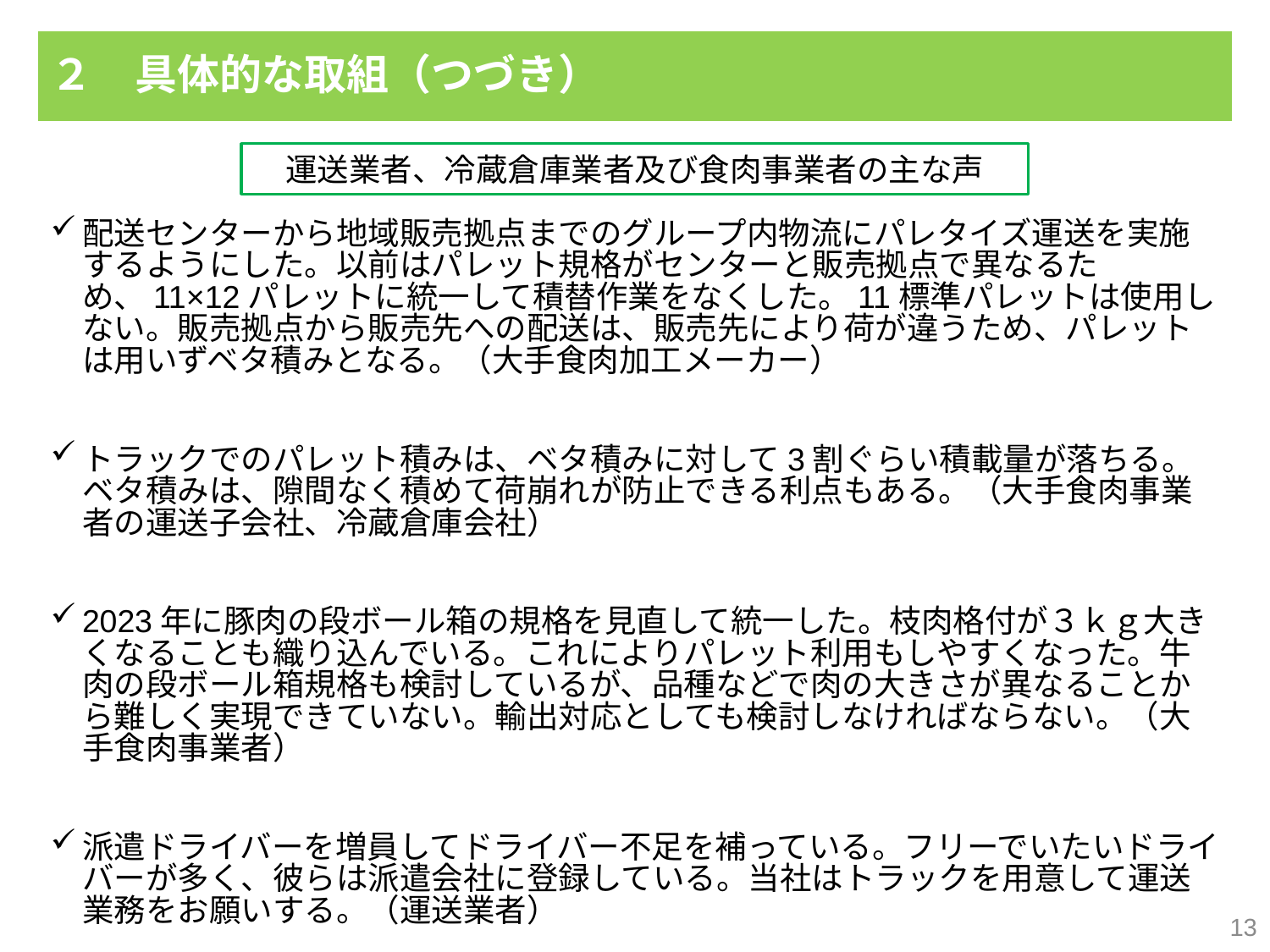

２　具体的な取組（つづき）
　運送業者、冷蔵倉庫業者及び食肉事業者の主な声
配送センターから地域販売拠点までのグループ内物流にパレタイズ運送を実施するようにした。以前はパレット規格がセンターと販売拠点で異なるため、11×12パレットに統一して積替作業をなくした。11標準パレットは使用しない。販売拠点から販売先への配送は、販売先により荷が違うため、パレットは用いずベタ積みとなる。（大手食肉加工メーカー）

トラックでのパレット積みは、ベタ積みに対して3割ぐらい積載量が落ちる。ベタ積みは、隙間なく積めて荷崩れが防止できる利点もある。（大手食肉事業者の運送子会社、冷蔵倉庫会社）

2023年に豚肉の段ボール箱の規格を見直して統一した。枝肉格付が３ｋｇ大きくなることも織り込んでいる。これによりパレット利用もしやすくなった。牛肉の段ボール箱規格も検討しているが、品種などで肉の大きさが異なることから難しく実現できていない。輸出対応としても検討しなければならない。（大手食肉事業者）

派遣ドライバーを増員してドライバー不足を補っている。フリーでいたいドライバーが多く、彼らは派遣会社に登録している。当社はトラックを用意して運送業務をお願いする。（運送業者）

13